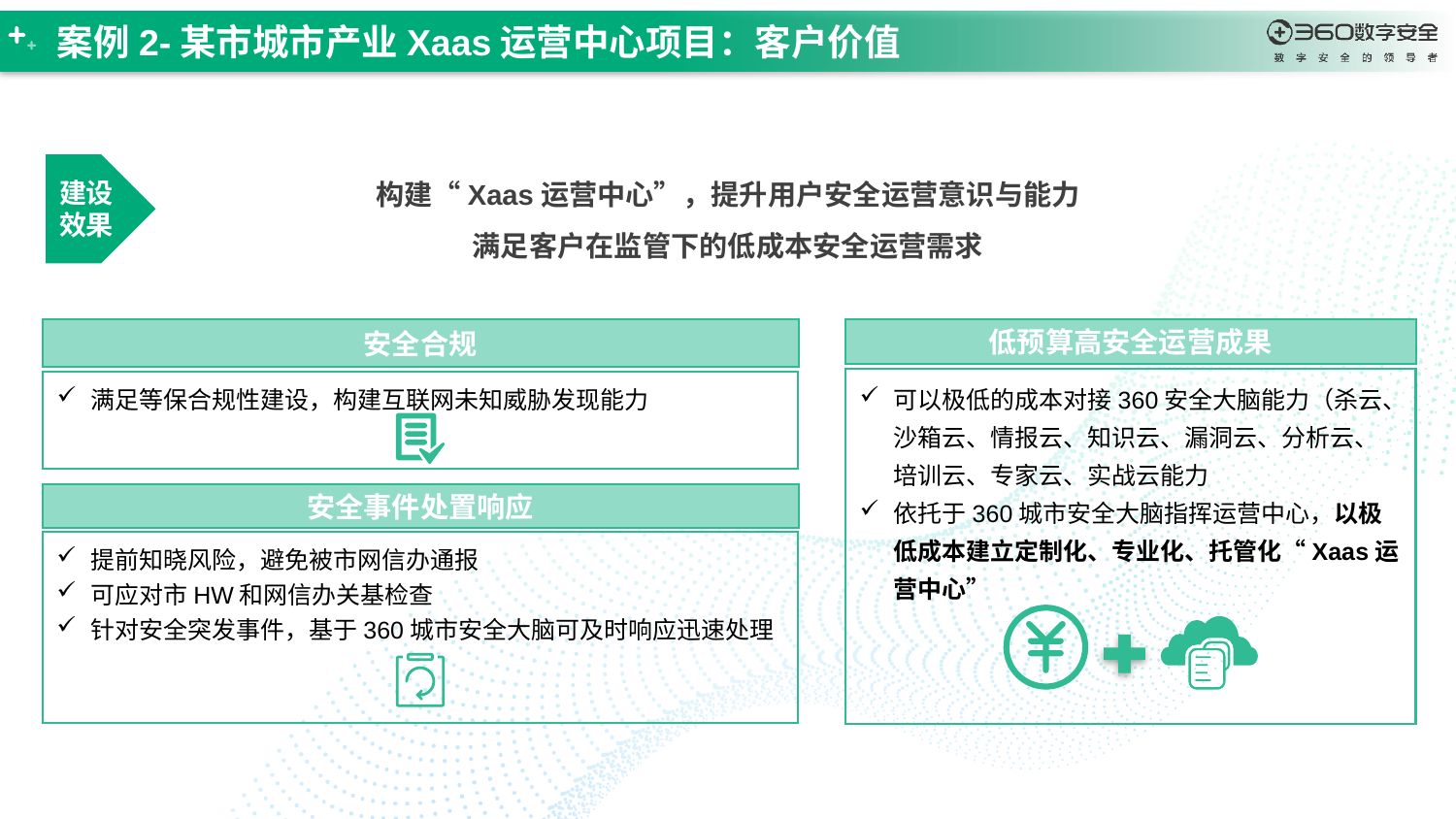

# 案例2-某市城市产业Xaas运营中心项目：客户价值
构建“Xaas运营中心”，提升用户安全运营意识与能力
满足客户在监管下的低成本安全运营需求

建设
效果
安全合规
低预算高安全运营成果
可以极低的成本对接360安全大脑能力（杀云、沙箱云、情报云、知识云、漏洞云、分析云、培训云、专家云、实战云能力
依托于360城市安全大脑指挥运营中心，以极低成本建立定制化、专业化、托管化“Xaas运营中心”
满足等保合规性建设，构建互联网未知威胁发现能力

安全事件处置响应
提前知晓风险，避免被市网信办通报
可应对市HW和网信办关基检查
针对安全突发事件，基于360城市安全大脑可及时响应迅速处理